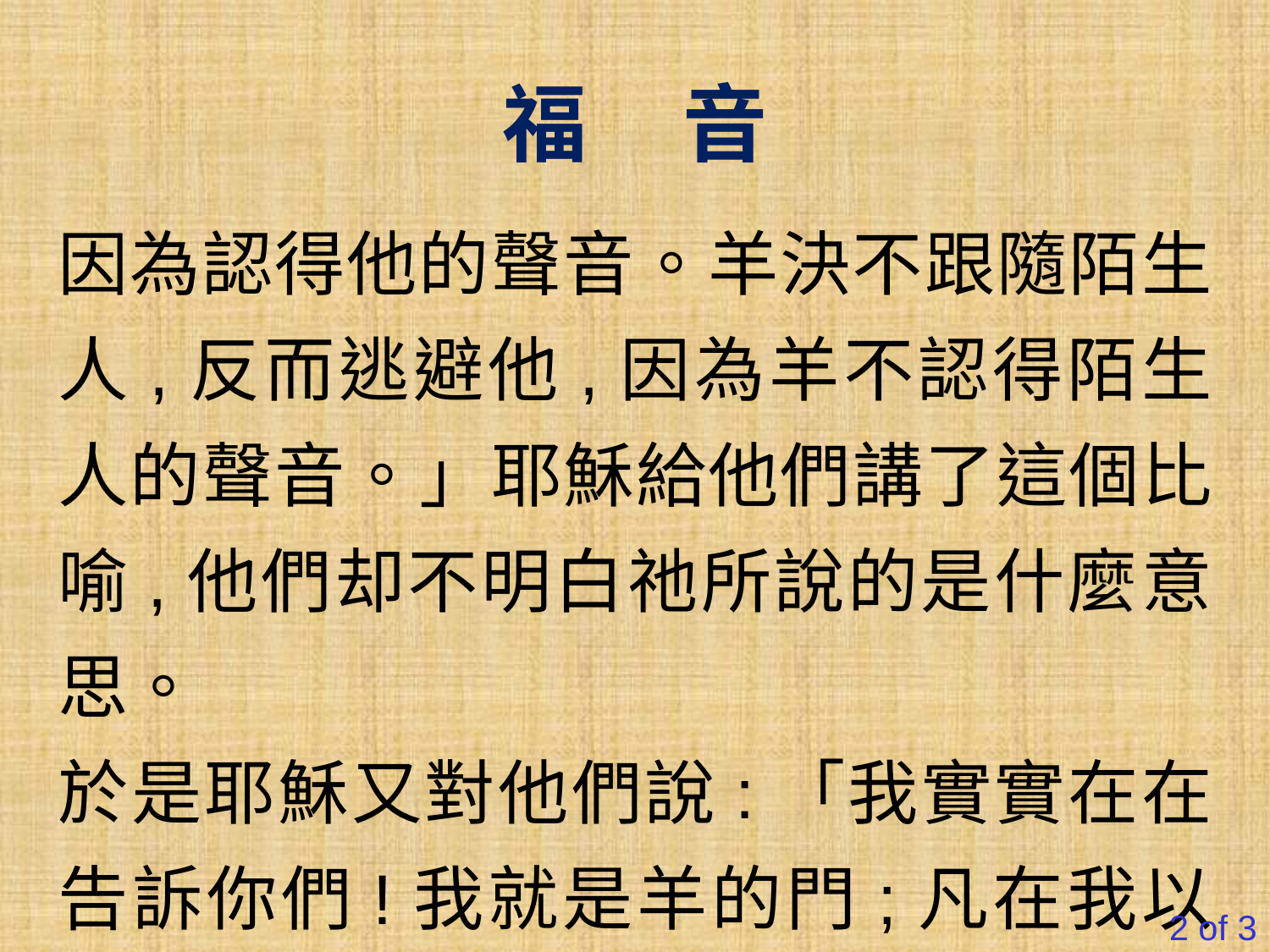

福     音

因為認得他的聲音。羊決不跟隨陌生人,反而逃避他,因為羊不認得陌生人的聲音。」耶穌給他們講了這個比喻,他們却不明白祂所說的是什麼意思。
於是耶穌又對他們說:「我實實在在告訴你們!我就是羊的門;凡在我以前來
的,都是賊和強盜,
2 of 3